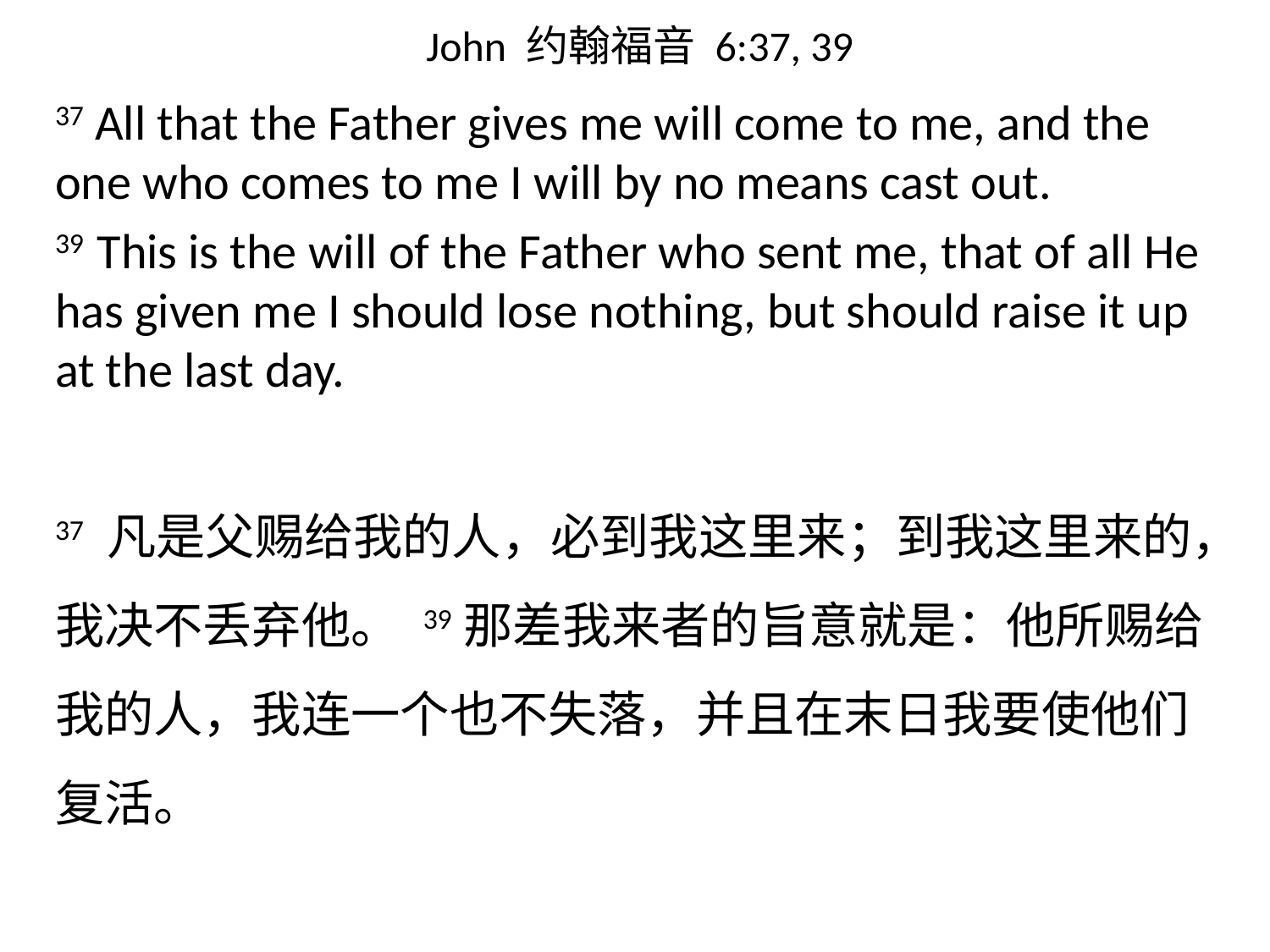

# John 约翰福音 6:37, 39
37 All that the Father gives me will come to me, and the one who comes to me I will by no means cast out.
39  This is the will of the Father who sent me, that of all He has given me I should lose nothing, but should raise it up at the last day.

37 凡是父赐给我的人，必到我这里来；到我这里来的，我决不丢弃他。 39那差我来者的旨意就是：他所赐给我的人，我连一个也不失落，并且在末日我要使他们复活。